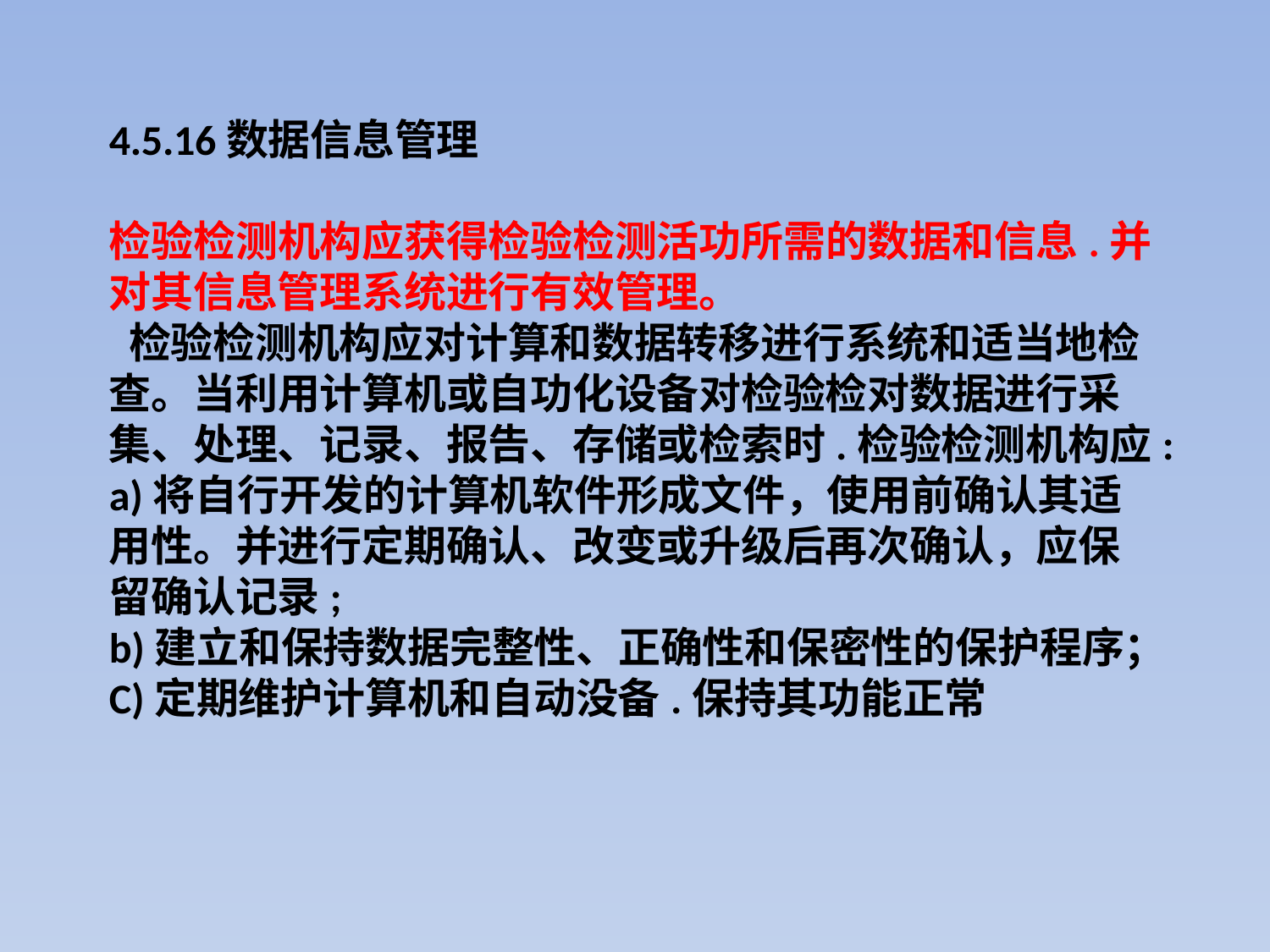

4.5.16数据信息管理

检验检测机构应获得检验检测活功所需的数据和信息.并对其信息管理系统进行有效管理。
 检验检测机构应对计算和数据转移进行系统和适当地检查。当利用计算机或自功化设备对检验检对数据进行采集、处理、记录、报告、存储或检索时.检验检测机构应:
a)将自行开发的计算机软件形成文件，使用前确认其适用性。并进行定期确认、改变或升级后再次确认，应保留确认记录;
b)建立和保持数据完整性、正确性和保密性的保护程序；
C)定期维护计算机和自动没备.保持其功能正常